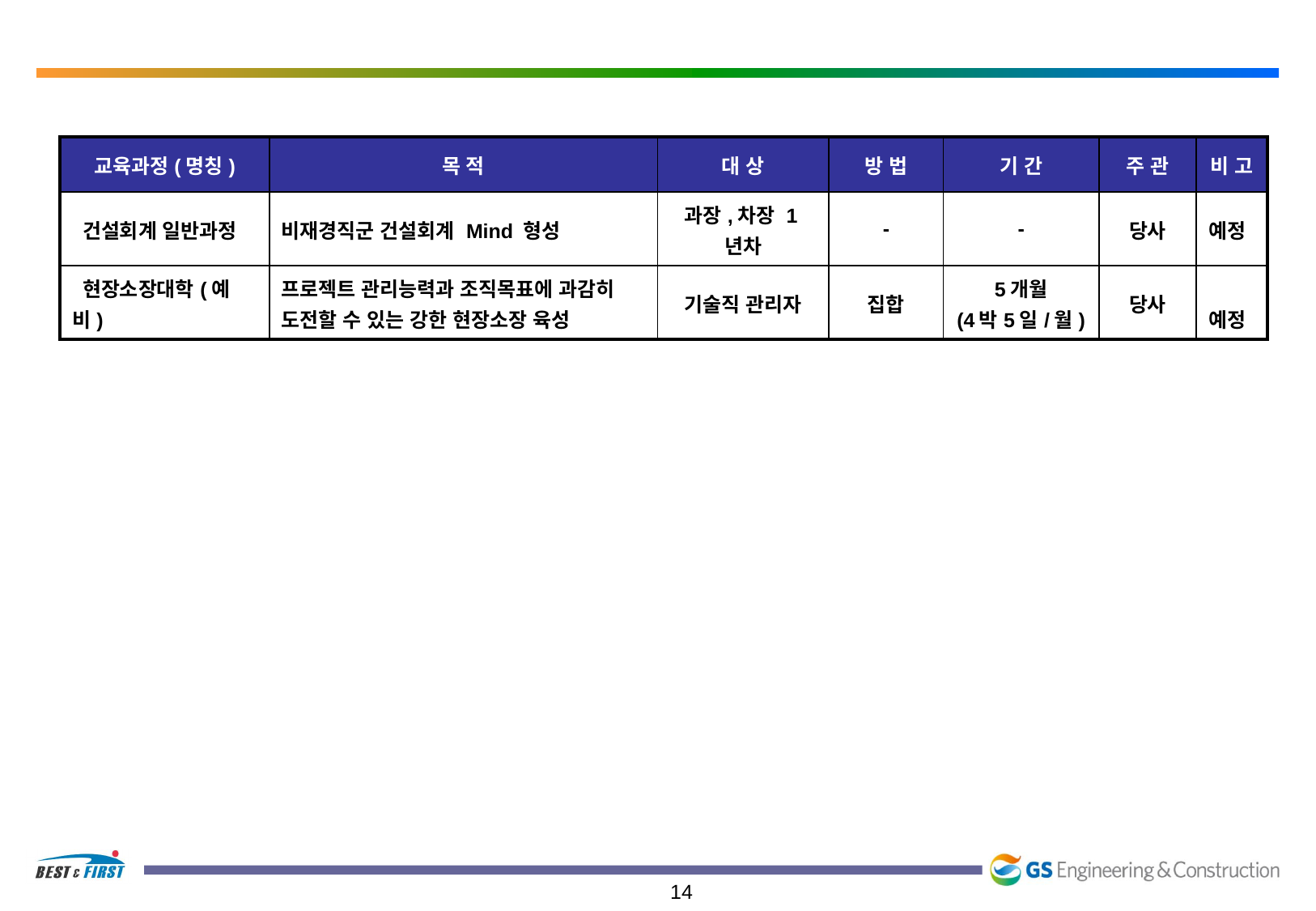

| 교육과정(명칭) | 목 적 | 대 상 | 방 법 | 기 간 | 주 관 | 비 고 |
| --- | --- | --- | --- | --- | --- | --- |
| 건설회계 일반과정 | 비재경직군 건설회계 Mind 형성 | 과장,차장 1년차 | - | - | 당사 | 예정 |
| 현장소장대학(예비) | 프로젝트 관리능력과 조직목표에 과감히 도전할 수 있는 강한 현장소장 육성 | 기술직 관리자 | 집합 | 5개월 (4박5일/월) | 당사 | 예정 |

14